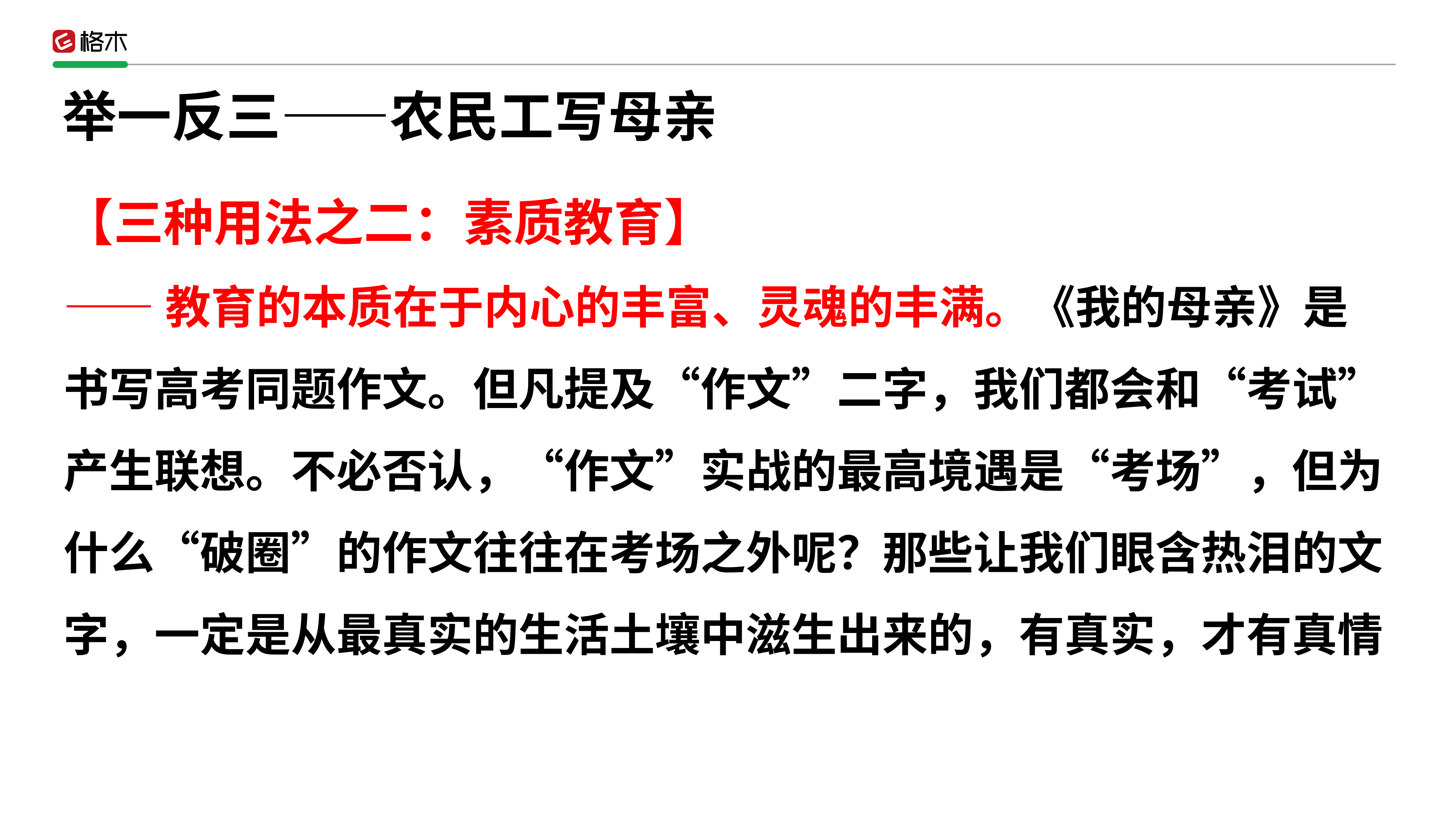

举一反三——农民工写母亲

【三种用法之二：素质教育】
——教育的本质在于内心的丰富、灵魂的丰满。《我的母亲》是书写高考同题作文。但凡提及“作文”二字，我们都会和“考试”产生联想。不必否认，“作文”实战的最高境遇是“考场”，但为什么“破圈”的作文往往在考场之外呢？那些让我们眼含热泪的文字，一定是从最真实的生活土壤中滋生出来的，有真实，才有真情